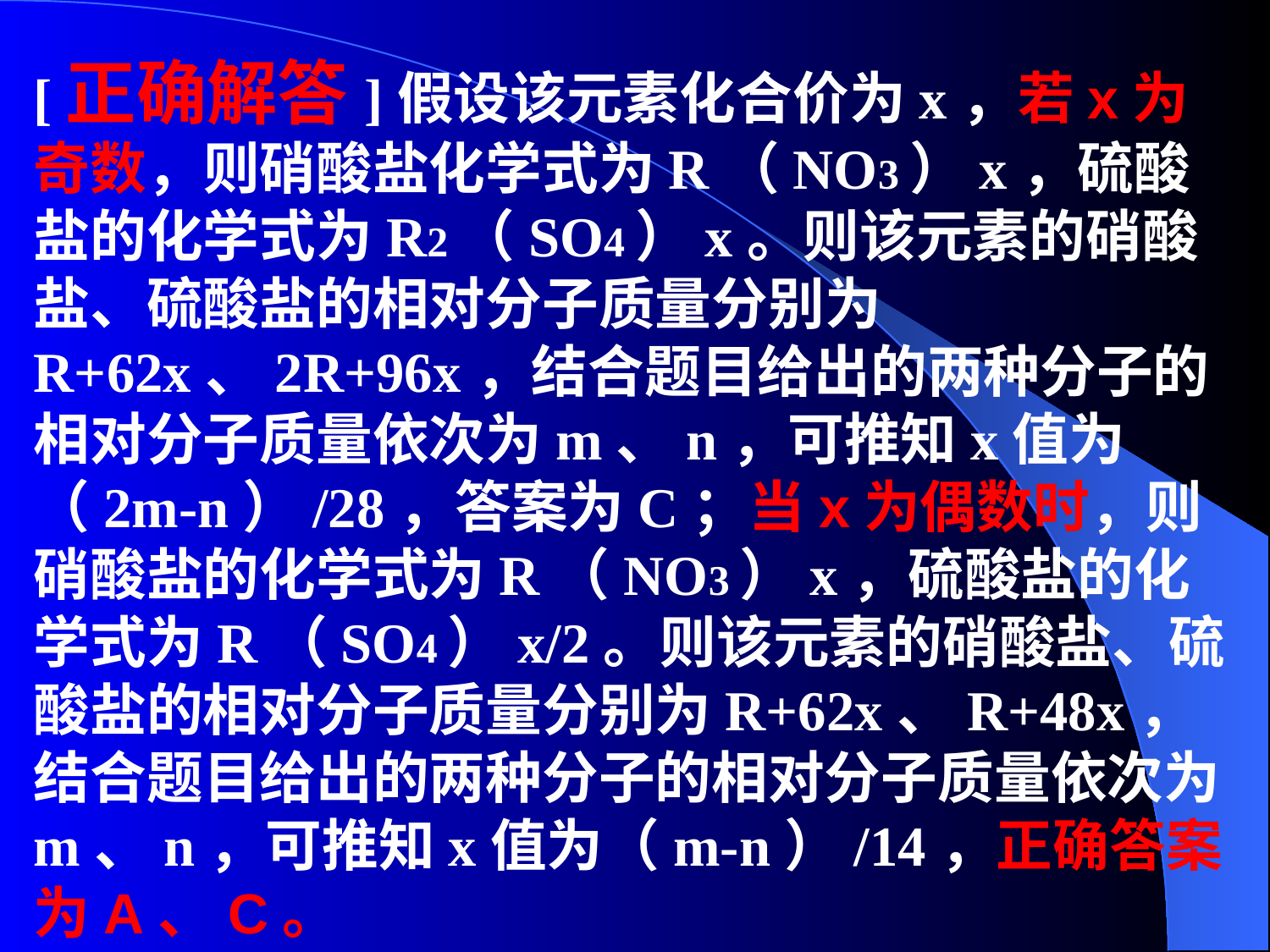

[正确解答]假设该元素化合价为x，若x为奇数，则硝酸盐化学式为R（NO3）x，硫酸盐的化学式为R2（SO4）x。则该元素的硝酸盐、硫酸盐的相对分子质量分别为R+62x、2R+96x，结合题目给出的两种分子的相对分子质量依次为m、n，可推知x值为（2m-n）/28，答案为C；当x为偶数时，则硝酸盐的化学式为R（NO3）x，硫酸盐的化学式为R（SO4）x/2。则该元素的硝酸盐、硫酸盐的相对分子质量分别为R+62x、R+48x，结合题目给出的两种分子的相对分子质量依次为m、n，可推知x值为（m-n）/14，正确答案为A、C。

27